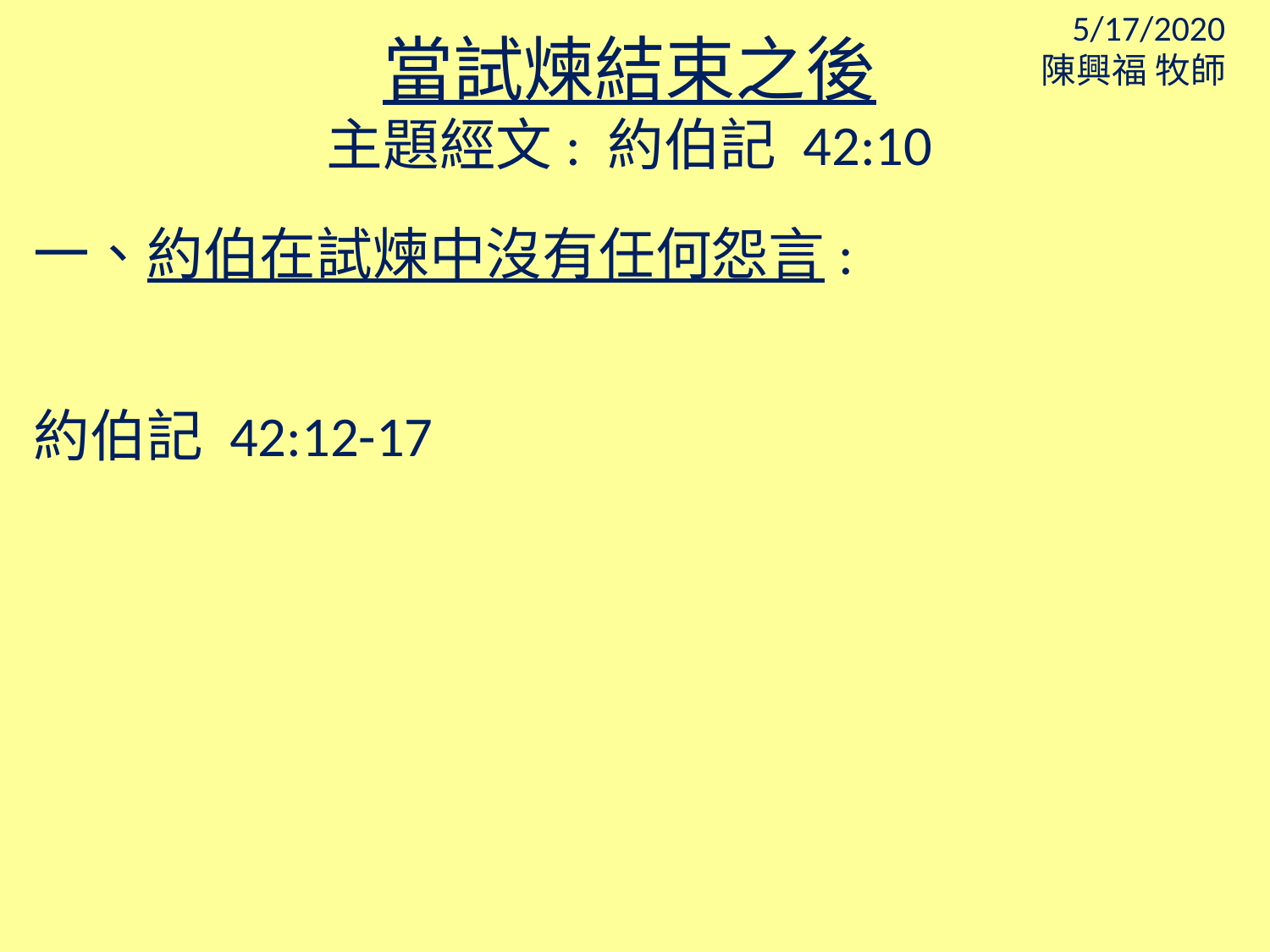

5/17/2020
陳興福 牧師
當試煉結束之後
主題經文: 約伯記 42:10
一、約伯在試煉中沒有任何怨言:

約伯記 42:12-17